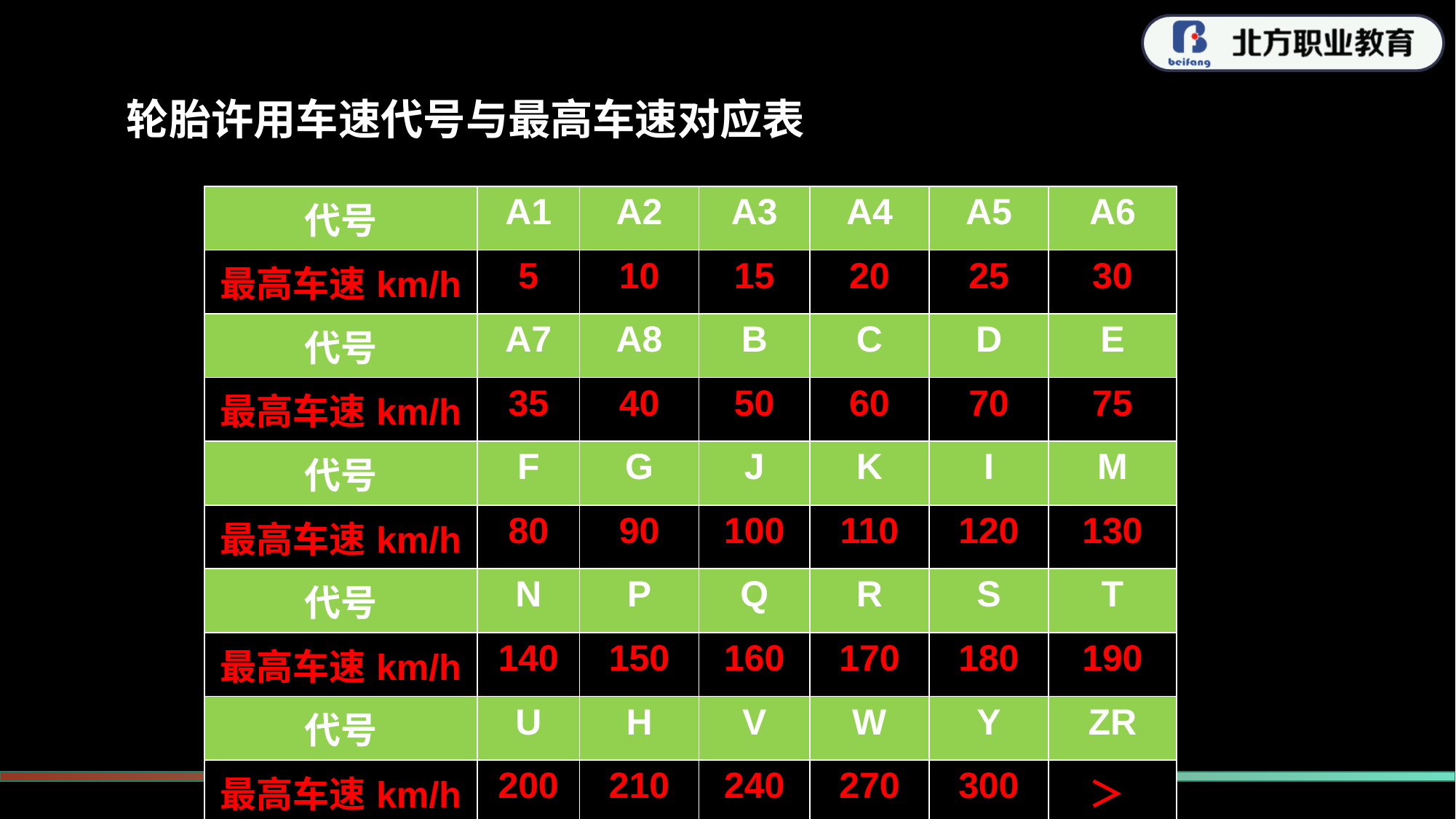

轮胎许用车速代号与最高车速对应表
| 代号 | A1 | A2 | A3 | A4 | A5 | A6 |
| --- | --- | --- | --- | --- | --- | --- |
| 最高车速km/h | 5 | 10 | 15 | 20 | 25 | 30 |
| 代号 | A7 | A8 | B | C | D | E |
| 最高车速km/h | 35 | 40 | 50 | 60 | 70 | 75 |
| 代号 | F | G | J | K | I | M |
| 最高车速km/h | 80 | 90 | 100 | 110 | 120 | 130 |
| 代号 | N | P | Q | R | S | T |
| 最高车速km/h | 140 | 150 | 160 | 170 | 180 | 190 |
| 代号 | U | H | V | W | Y | ZR |
| 最高车速km/h | 200 | 210 | 240 | 270 | 300 | ＞240 |